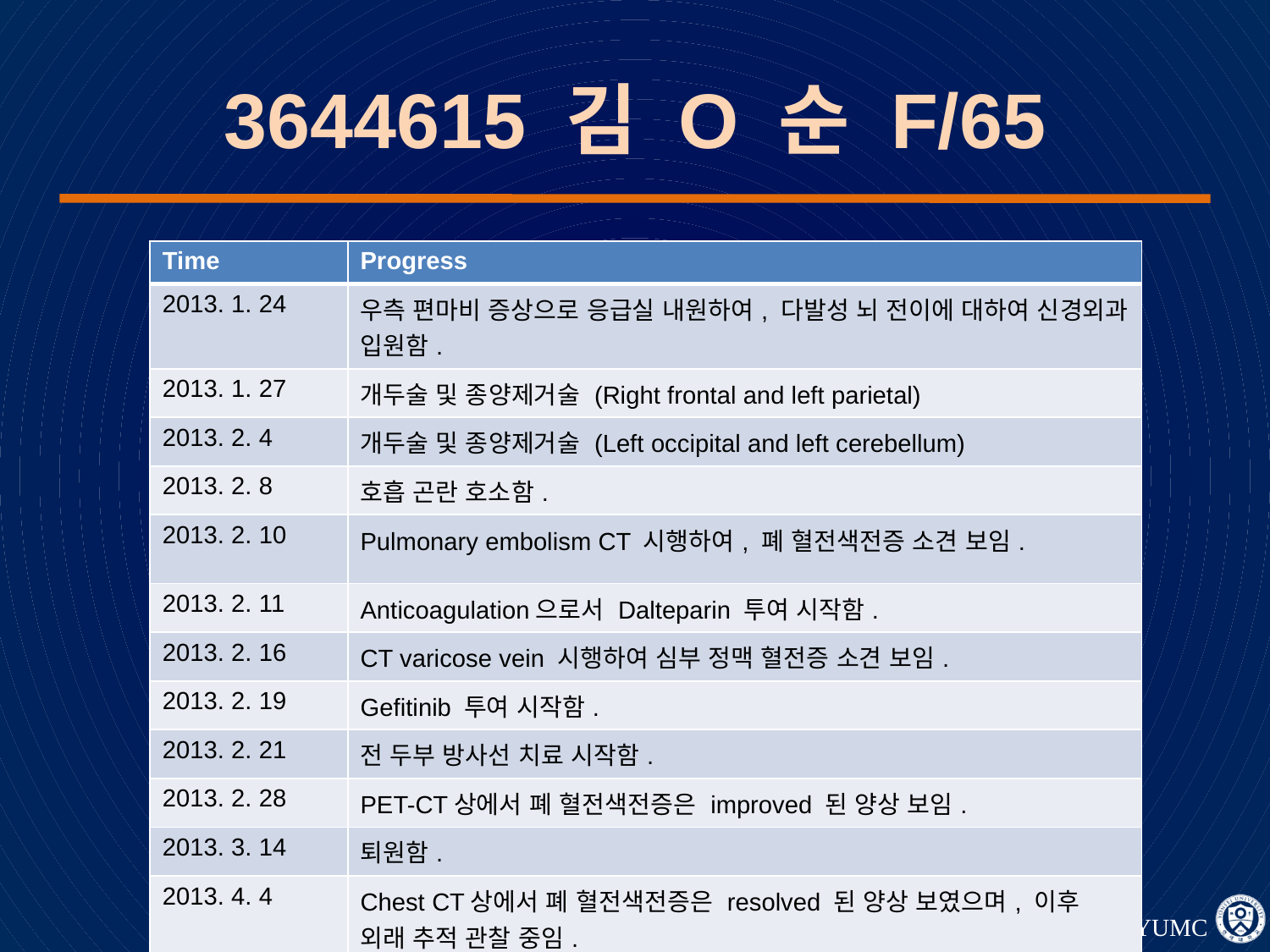

# 3644615 김 O 순 F/65
| Time | Progress |
| --- | --- |
| 2013. 1. 24 | 우측 편마비 증상으로 응급실 내원하여, 다발성 뇌 전이에 대하여 신경외과 입원함. |
| 2013. 1. 27 | 개두술 및 종양제거술 (Right frontal and left parietal) |
| 2013. 2. 4 | 개두술 및 종양제거술 (Left occipital and left cerebellum) |
| 2013. 2. 8 | 호흡 곤란 호소함. |
| 2013. 2. 10 | Pulmonary embolism CT 시행하여, 폐 혈전색전증 소견 보임. |
| 2013. 2. 11 | Anticoagulation으로서 Dalteparin 투여 시작함. |
| 2013. 2. 16 | CT varicose vein 시행하여 심부 정맥 혈전증 소견 보임. |
| 2013. 2. 19 | Gefitinib 투여 시작함. |
| 2013. 2. 21 | 전 두부 방사선 치료 시작함. |
| 2013. 2. 28 | PET-CT상에서 폐 혈전색전증은 improved 된 양상 보임. |
| 2013. 3. 14 | 퇴원함. |
| 2013. 4. 4 | Chest CT상에서 폐 혈전색전증은 resolved 된 양상 보였으며, 이후 외래 추적 관찰 중임. |